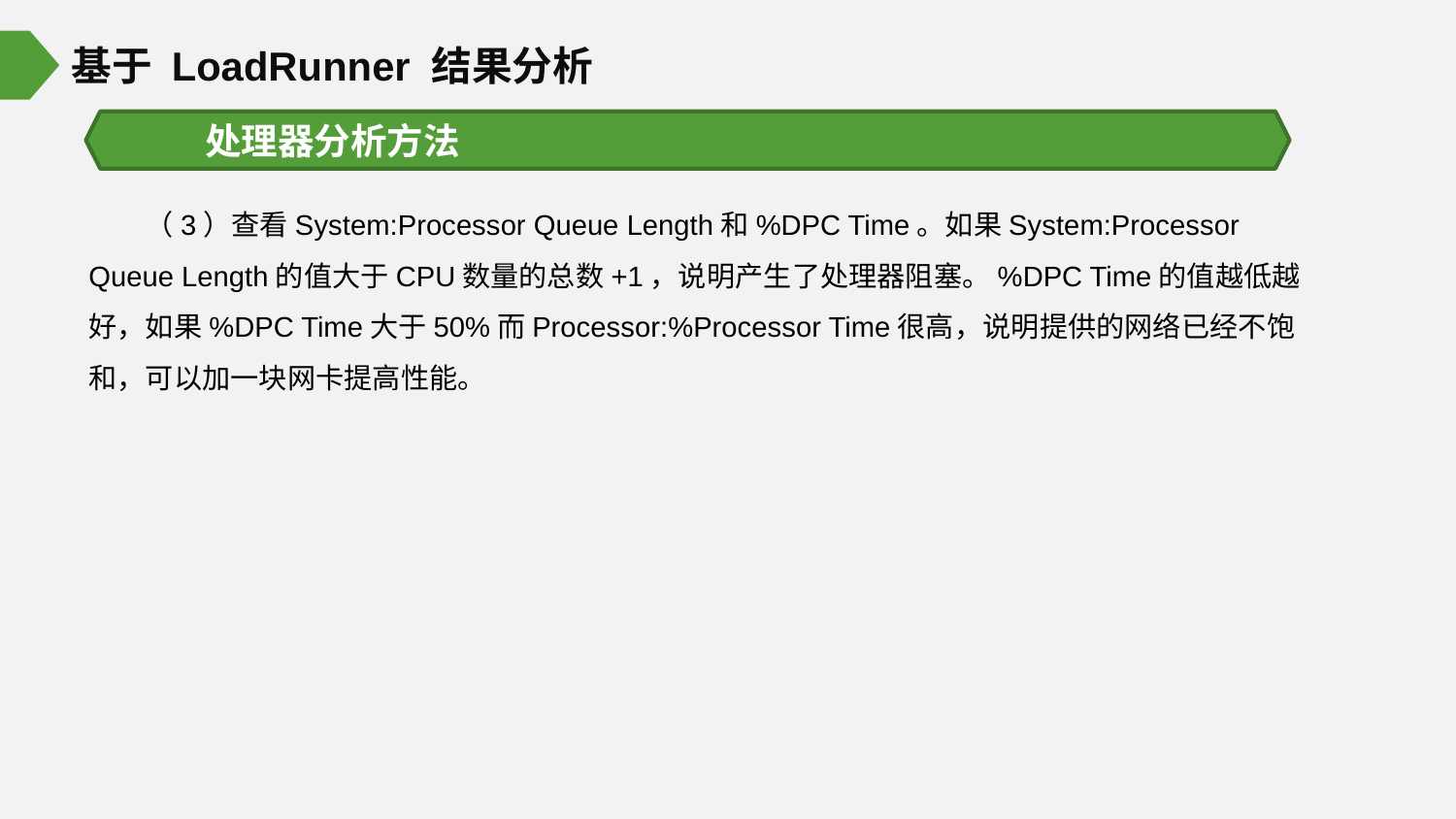

基于 LoadRunner 结果分析
处理器分析方法
（3）查看System:Processor Queue Length和%DPC Time。如果System:Processor Queue Length的值大于CPU数量的总数+1，说明产生了处理器阻塞。%DPC Time的值越低越好，如果%DPC Time大于50%而Processor:%Processor Time很高，说明提供的网络已经不饱和，可以加一块网卡提高性能。